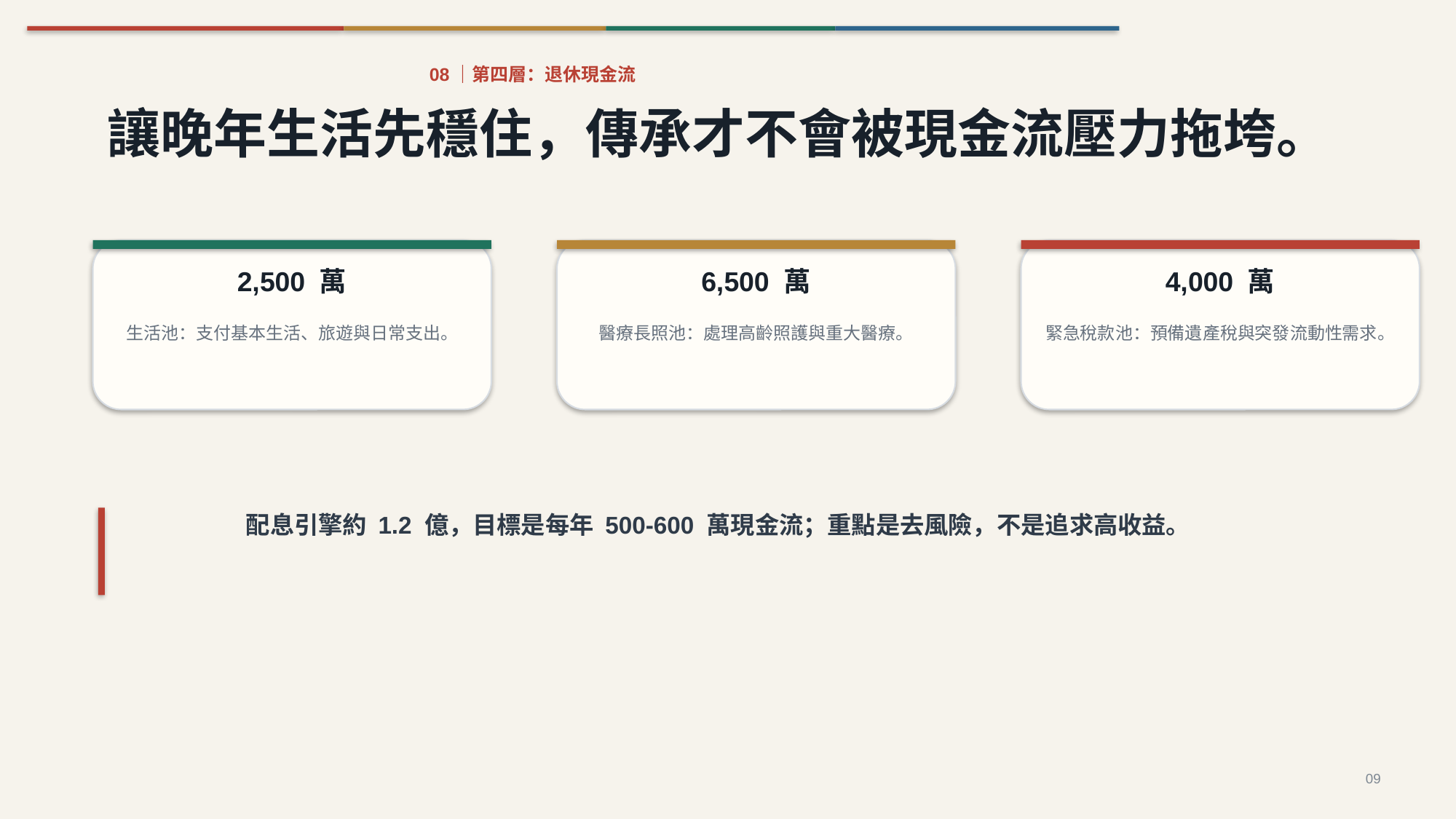

08｜第四層：退休現金流
讓晚年生活先穩住，傳承才不會被現金流壓力拖垮。

2,500 萬
6,500 萬
4,000 萬
生活池：支付基本生活、旅遊與日常支出。
醫療長照池：處理高齡照護與重大醫療。
緊急稅款池：預備遺產稅與突發流動性需求。

配息引擎約 1.2 億，目標是每年 500-600 萬現金流；重點是去風險，不是追求高收益。
09